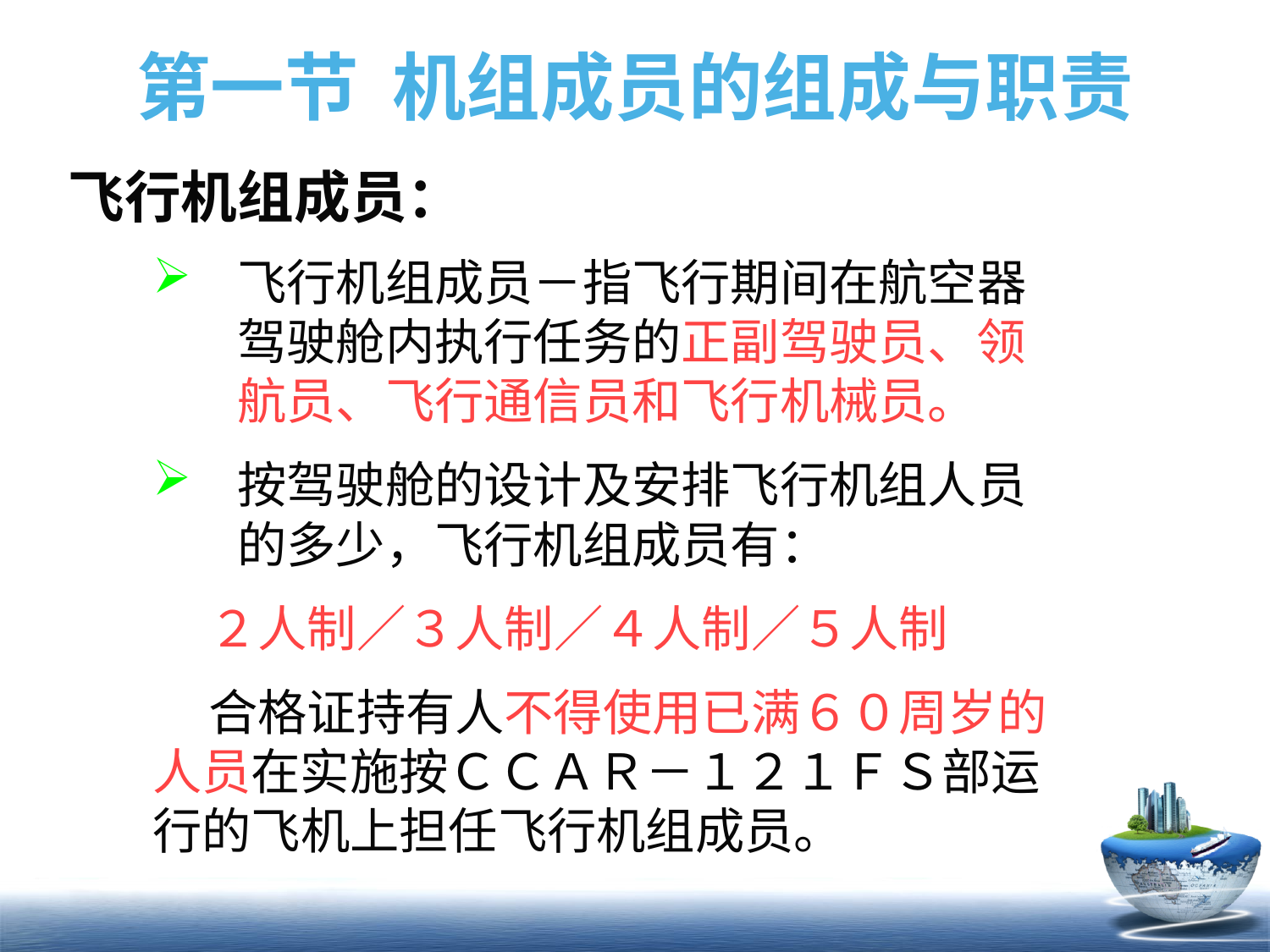

# 第一节  机组成员的组成与职责
飞行机组成员：
飞行机组成员－指飞行期间在航空器驾驶舱内执行任务的正副驾驶员、领航员、飞行通信员和飞行机械员。
按驾驶舱的设计及安排飞行机组人员的多少，飞行机组成员有：
    ２人制／３人制／４人制／５人制
    合格证持有人不得使用已满６０周岁的人员在实施按ＣＣＡＲ－１２１ＦＳ部运行的飞机上担任飞行机组成员。